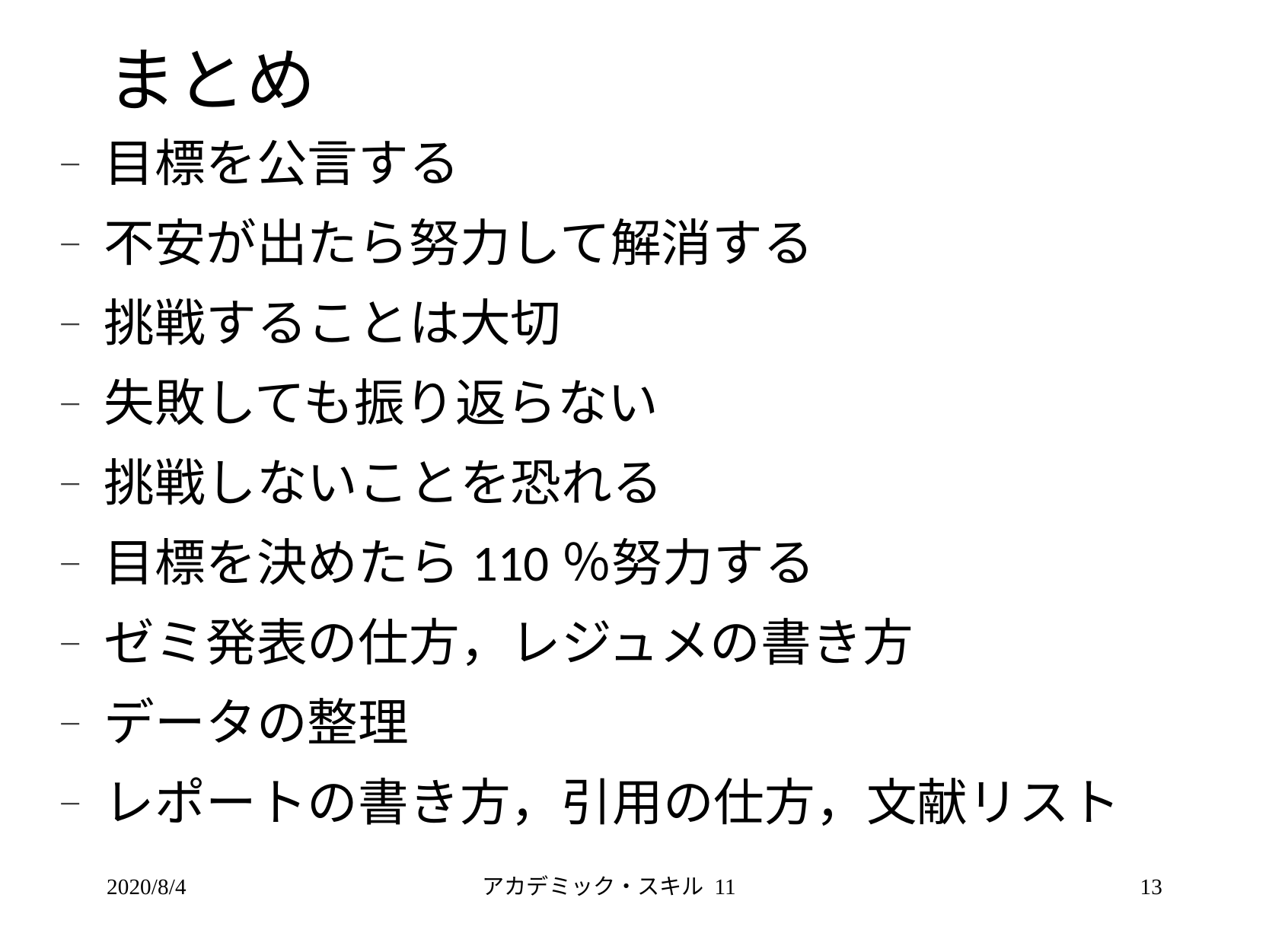

# まとめ
目標を公言する
不安が出たら努力して解消する
挑戦することは大切
失敗しても振り返らない
挑戦しないことを恐れる
目標を決めたら110％努力する
ゼミ発表の仕方，レジュメの書き方
データの整理
レポートの書き方，引用の仕方，文献リスト
2020/8/4
アカデミック・スキル 11
13